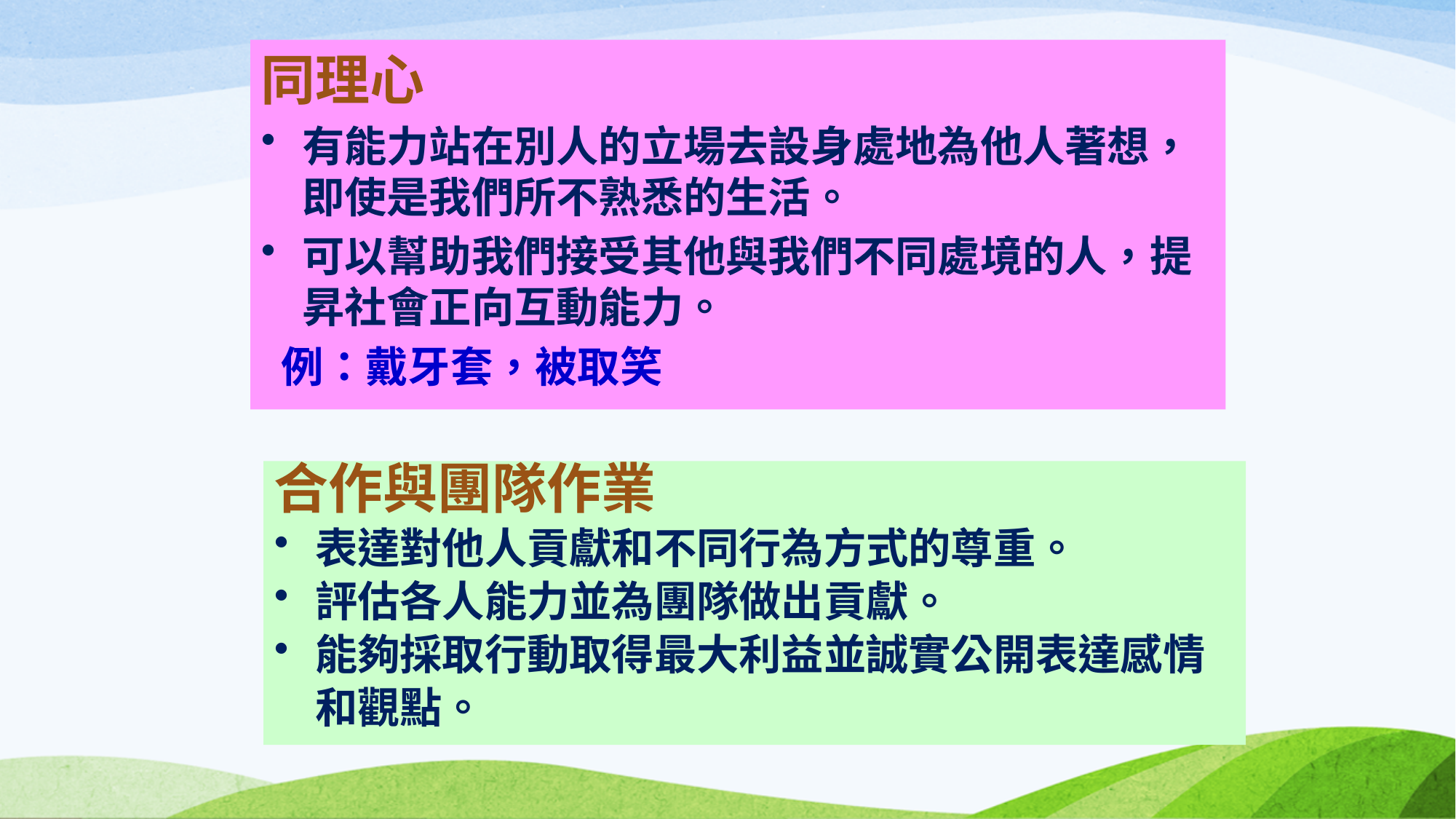

同理心
有能力站在別人的立場去設身處地為他人著想，即使是我們所不熟悉的生活。
可以幫助我們接受其他與我們不同處境的人，提昇社會正向互動能力。
 例：戴牙套，被取笑
合作與團隊作業
表達對他人貢獻和不同行為方式的尊重。
評估各人能力並為團隊做出貢獻。
能夠採取行動取得最大利益並誠實公開表達感情和觀點。